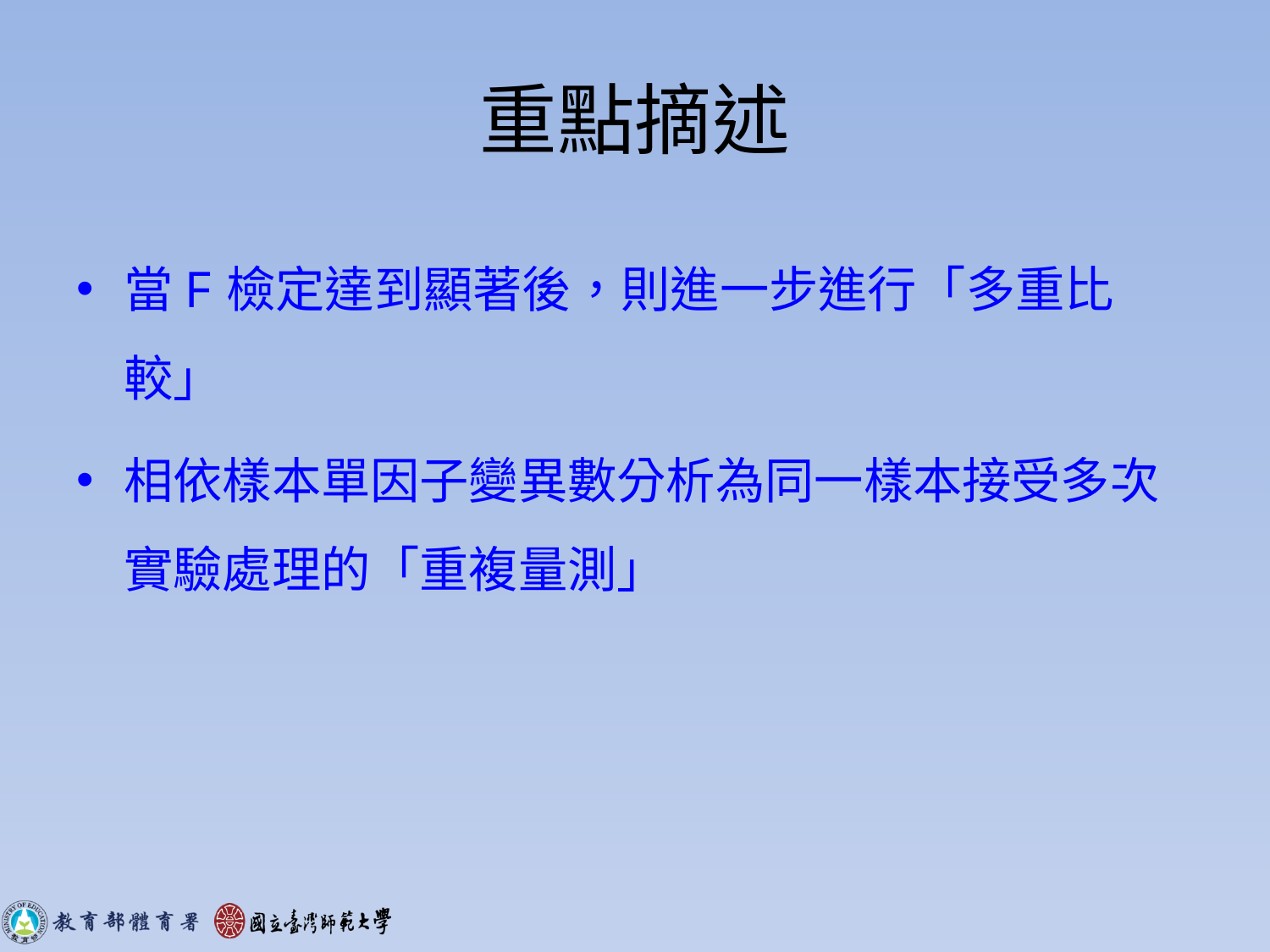

# 重點摘述
當F檢定達到顯著後，則進一步進行「多重比較」
相依樣本單因子變異數分析為同一樣本接受多次實驗處理的「重複量測」